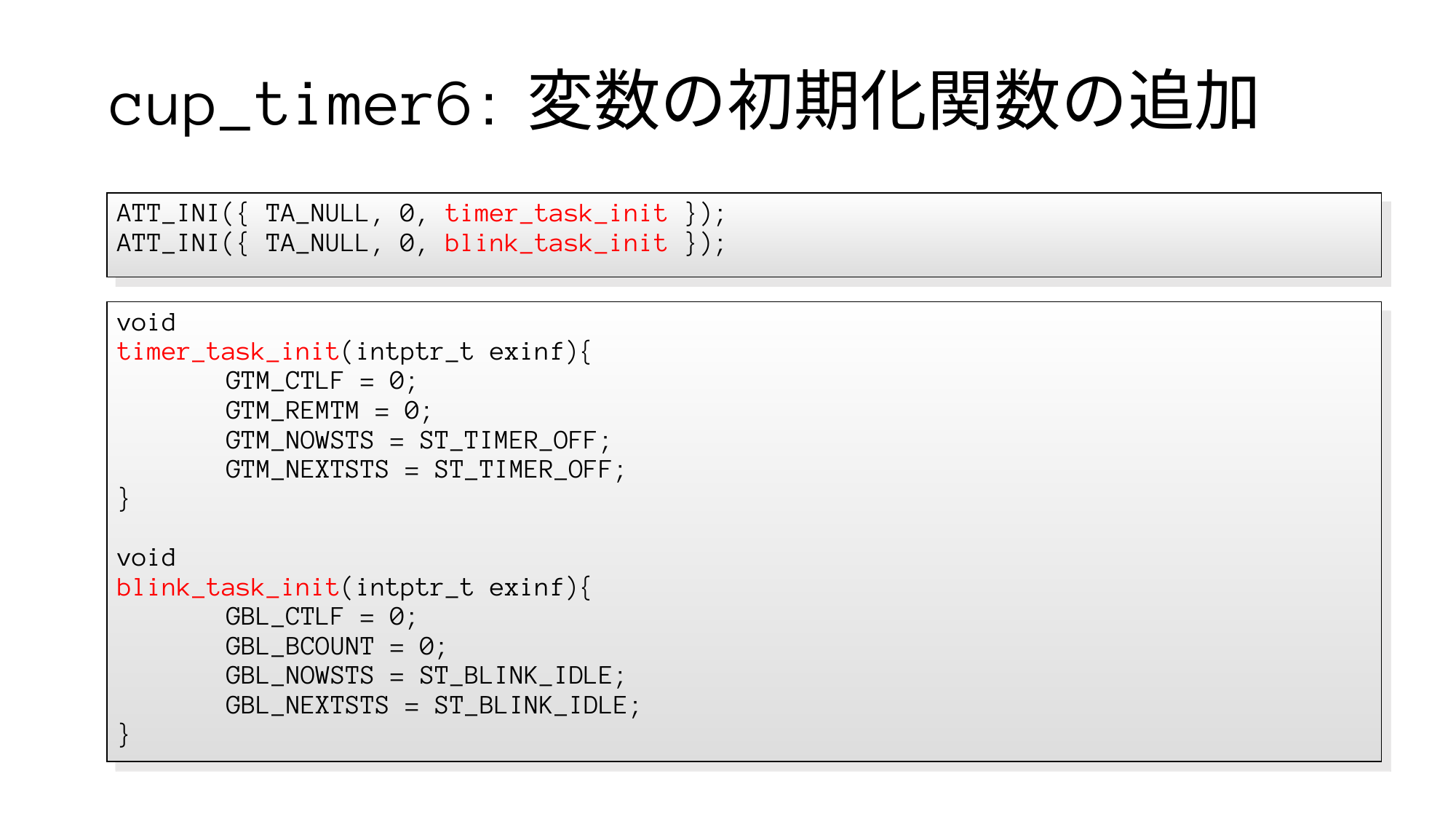

# cup_timer6:変数の初期化関数の追加
ATT_INI({ TA_NULL, 0, timer_task_init });
ATT_INI({ TA_NULL, 0, blink_task_init });
void
timer_task_init(intptr_t exinf){
	GTM_CTLF = 0;
	GTM_REMTM = 0;
	GTM_NOWSTS = ST_TIMER_OFF;
	GTM_NEXTSTS = ST_TIMER_OFF;
}

void
blink_task_init(intptr_t exinf){
	GBL_CTLF = 0;
	GBL_BCOUNT = 0;
	GBL_NOWSTS = ST_BLINK_IDLE;
	GBL_NEXTSTS = ST_BLINK_IDLE;
}